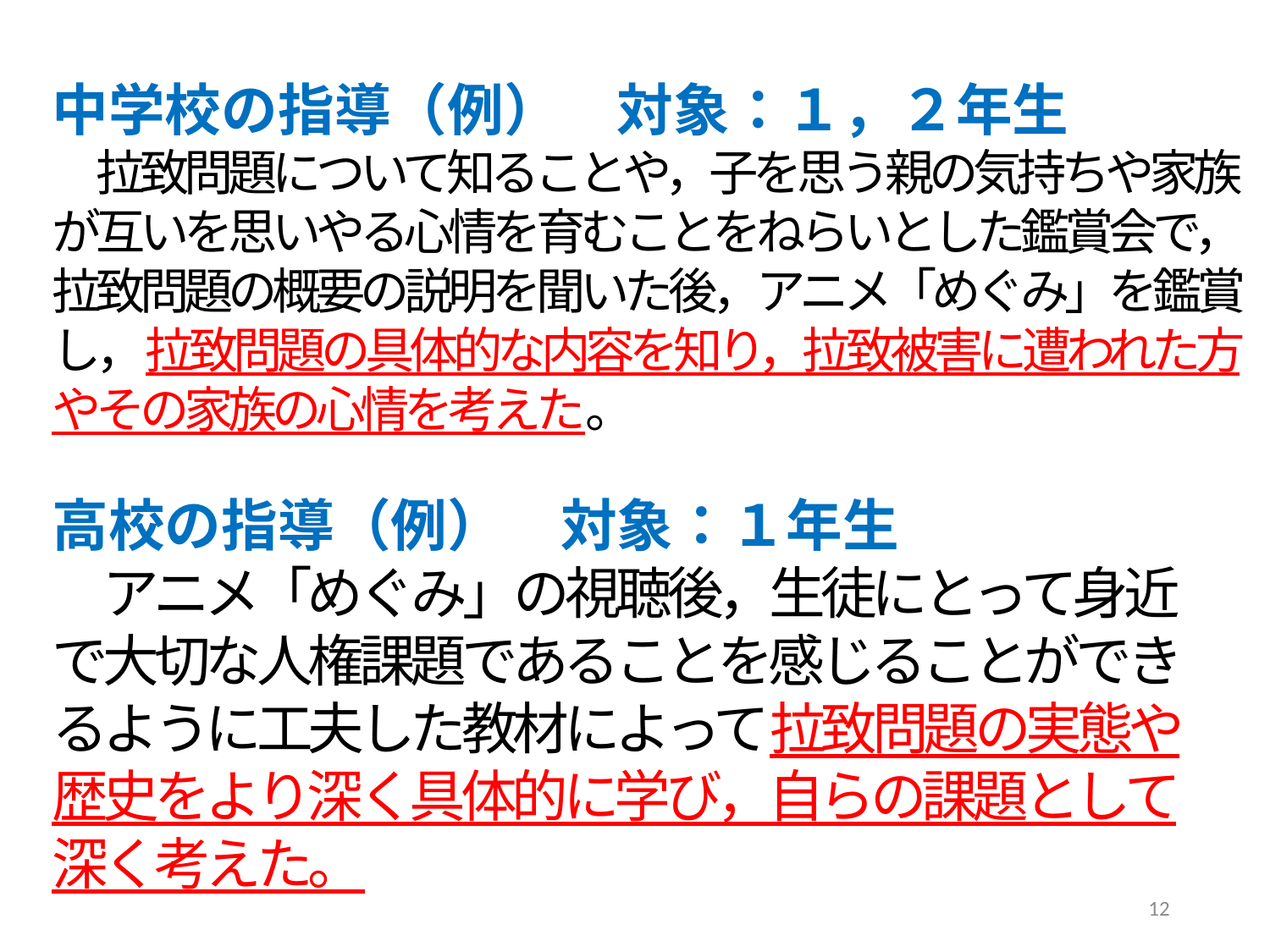

中学校の指導（例）　対象：１，２年生
　拉致問題について知ることや，子を思う親の気持ちや家族が互いを思いやる心情を育むことをねらいとした鑑賞会で，拉致問題の概要の説明を聞いた後，アニメ「めぐみ」を鑑賞し，拉致問題の具体的な内容を知り，拉致被害に遭われた方やその家族の心情を考えた。
高校の指導（例）　対象：１年生
　アニメ「めぐみ」の視聴後，生徒にとって身近で大切な人権課題であることを感じることができるように工夫した教材によって拉致問題の実態や歴史をより深く具体的に学び，自らの課題として深く考えた。
12